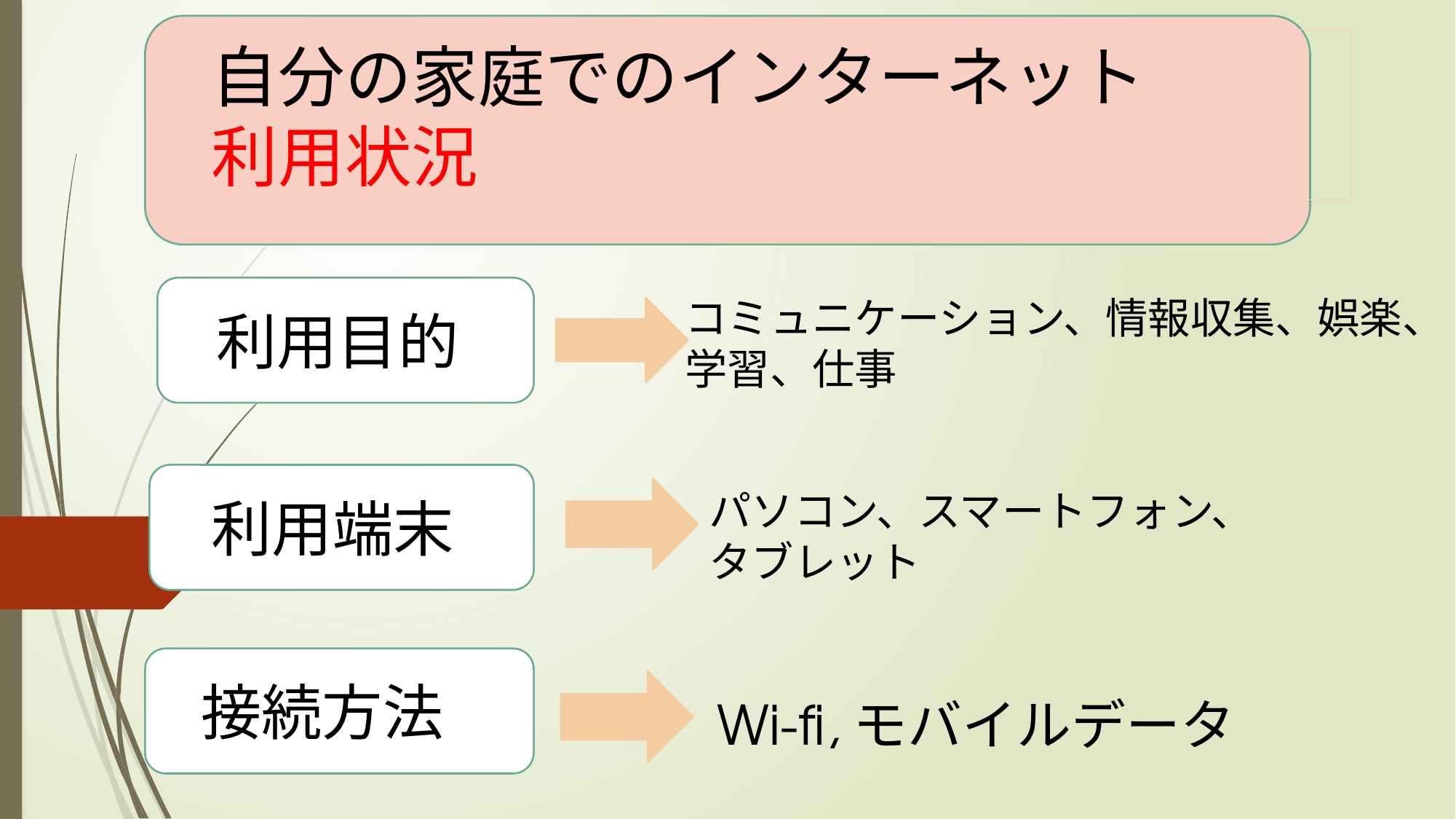

自分の家庭でのインターネット
利用状況

コミュニケーション、情報収集、娯楽、学習、仕事
利用目的

パソコン、スマートフォン、
タブレット
利用端末

接続方法

Wi-fi,モバイルデータ